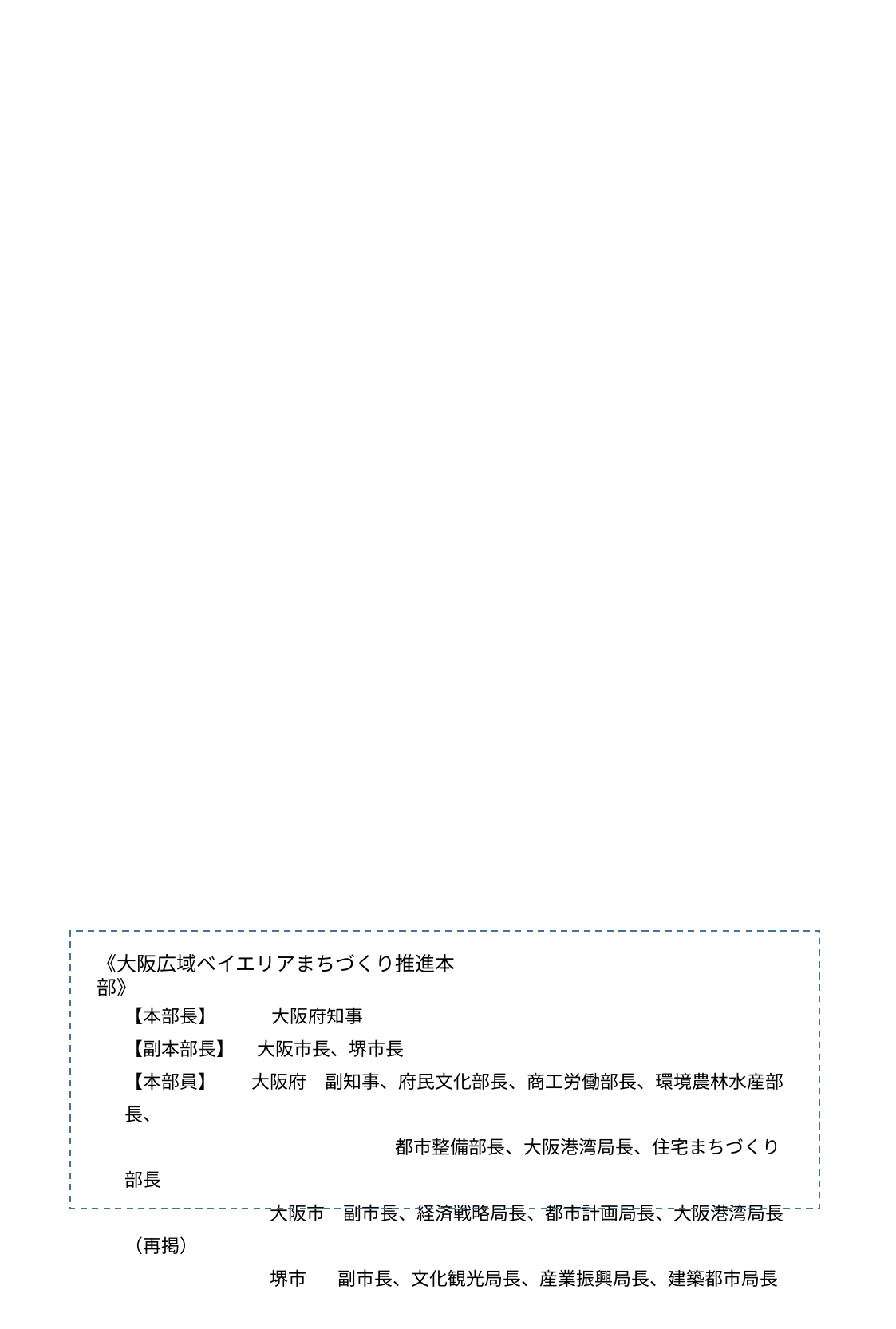

《大阪広域ベイエリアまちづくり推進本部》
【本部長】　　　大阪府知事
【副本部長】　 大阪市長、堺市長
【本部員】　    大阪府　副知事、府民文化部長、商工労働部長、環境農林水産部長、
　　　　　　　　　　　　　　　都市整備部長、大阪港湾局長、住宅まちづくり部長
　　　　　　　    大阪市　副市長、経済戦略局長、都市計画局長、大阪港湾局長（再掲）
　　　　　　　    堺市　   副市長、文化観光局長、産業振興局長、建築都市局長